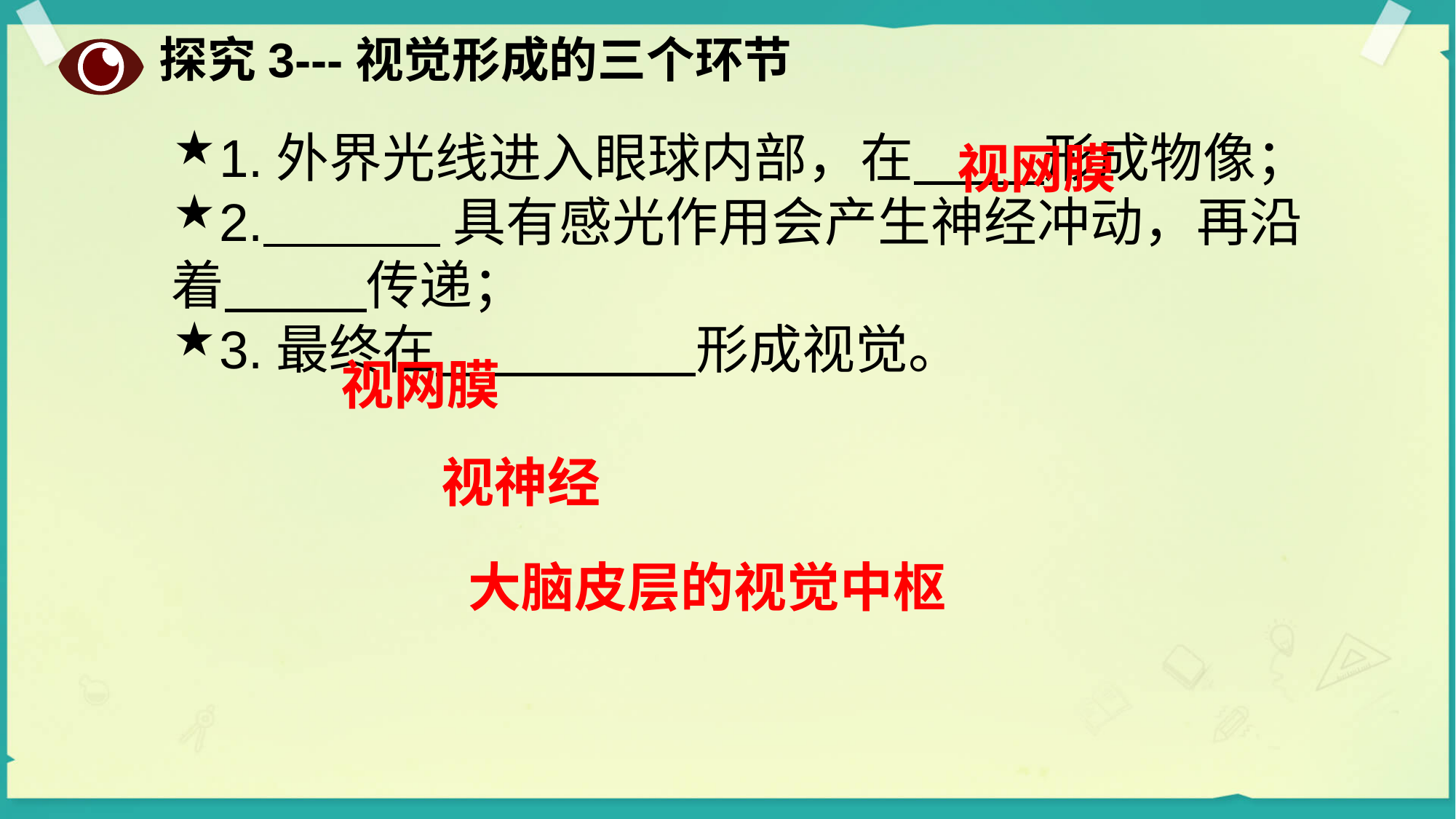

探究3---视觉形成的三个环节

1.外界光线进入眼球内部，在           形成物像；
2.            具有感光作用会产生神经冲动，再沿着            传递；
3.最终在                      形成视觉。
视网膜
视网膜
视神经
大脑皮层的视觉中枢